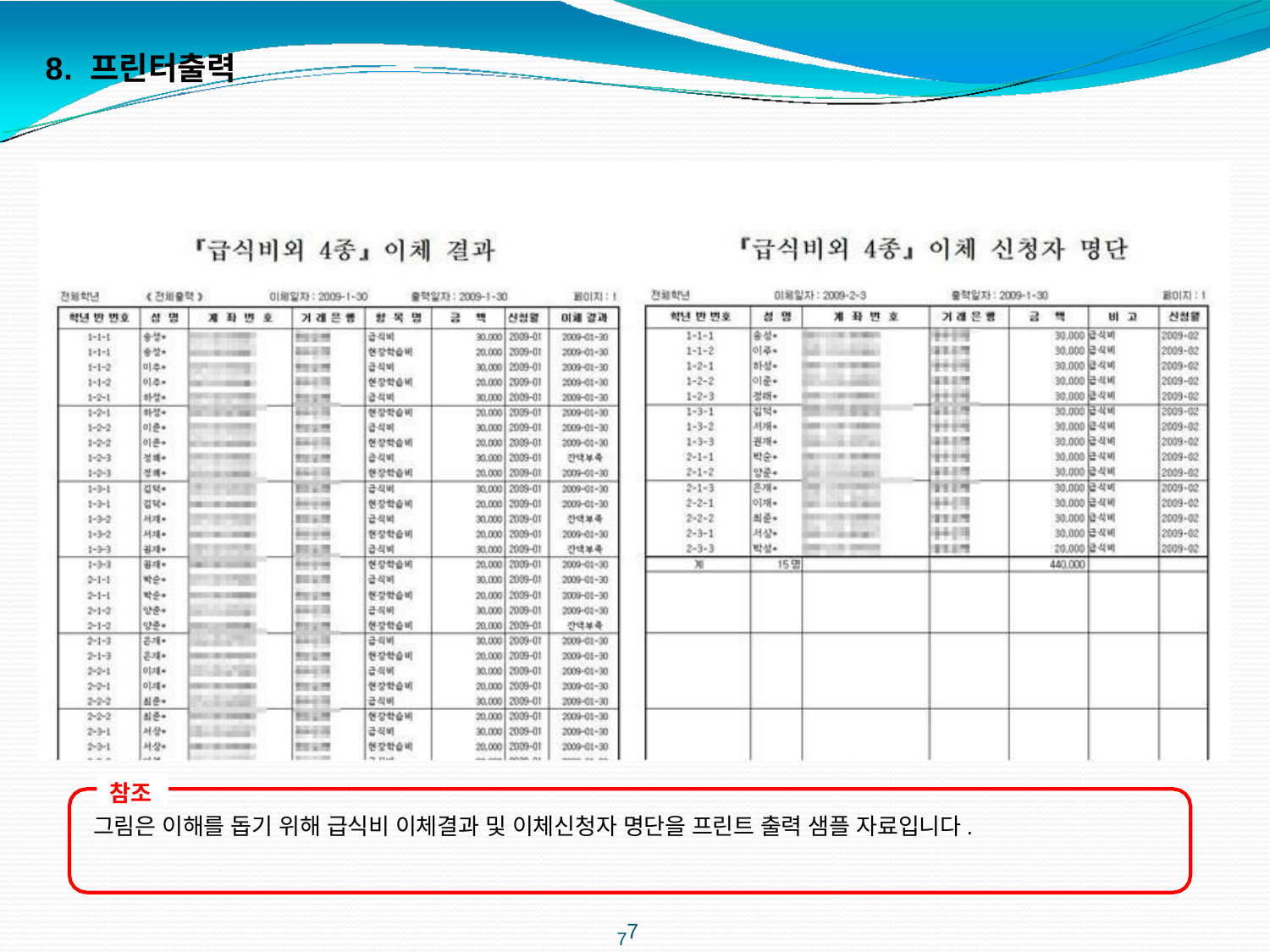

8. 프린터출력

참조

그림은 이해를 돕기 위해 급식비 이체결과 및 이체신청자 명단을 프린트 출력 샘플 자료입니다.
7786